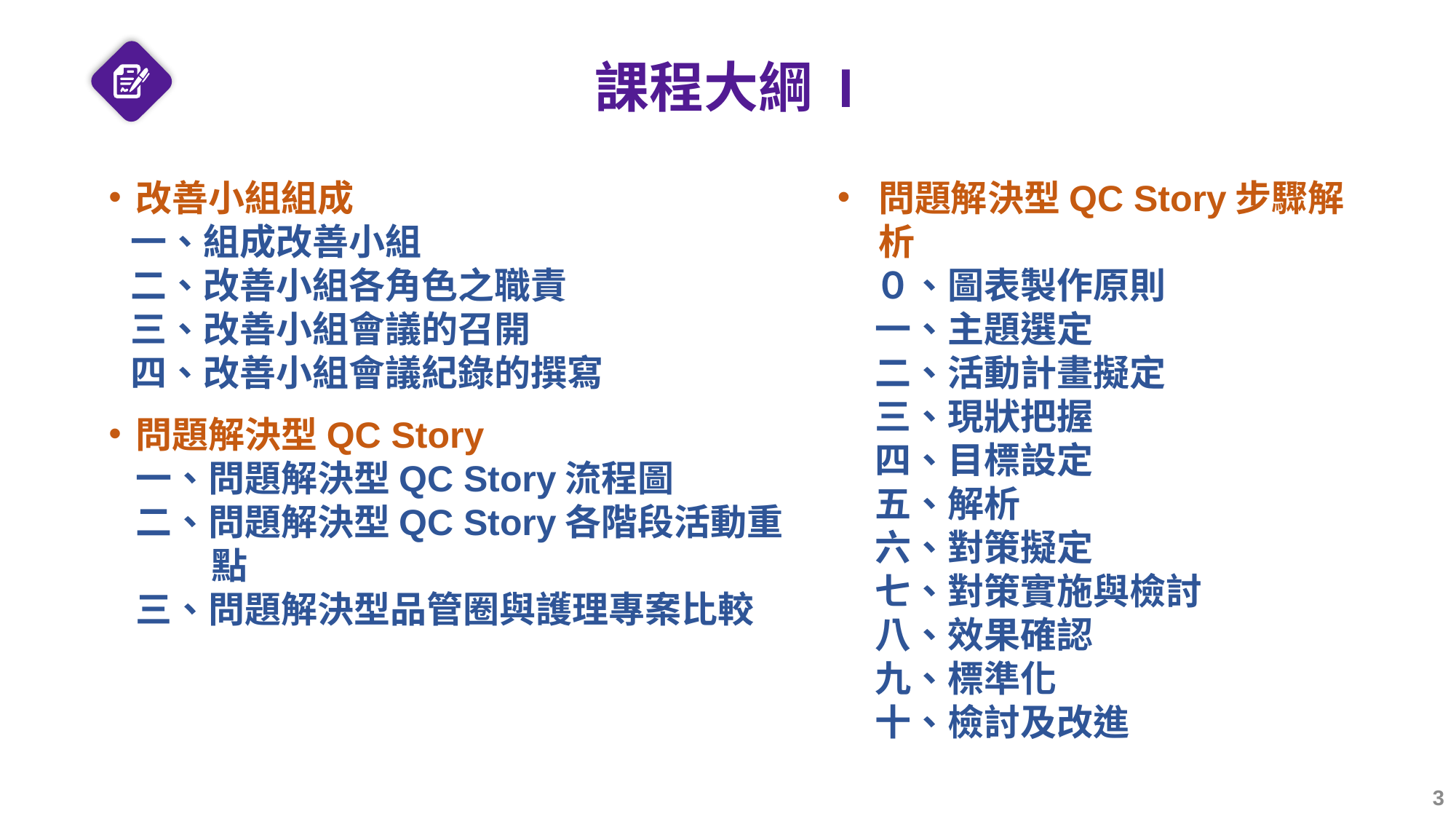

# 課程大綱 I
改善小組組成
一、組成改善小組
二、改善小組各角色之職責
三、改善小組會議的召開
四、改善小組會議紀錄的撰寫
問題解決型QC Story
一、問題解決型QC Story流程圖
二、問題解決型QC Story各階段活動重點
三、問題解決型品管圈與護理專案比較
問題解決型QC Story步驟解析
０、圖表製作原則
一、主題選定
二、活動計畫擬定
三、現狀把握
四、目標設定
五、解析
六、對策擬定
七、對策實施與檢討
八、效果確認
九、標準化
十、檢討及改進

3